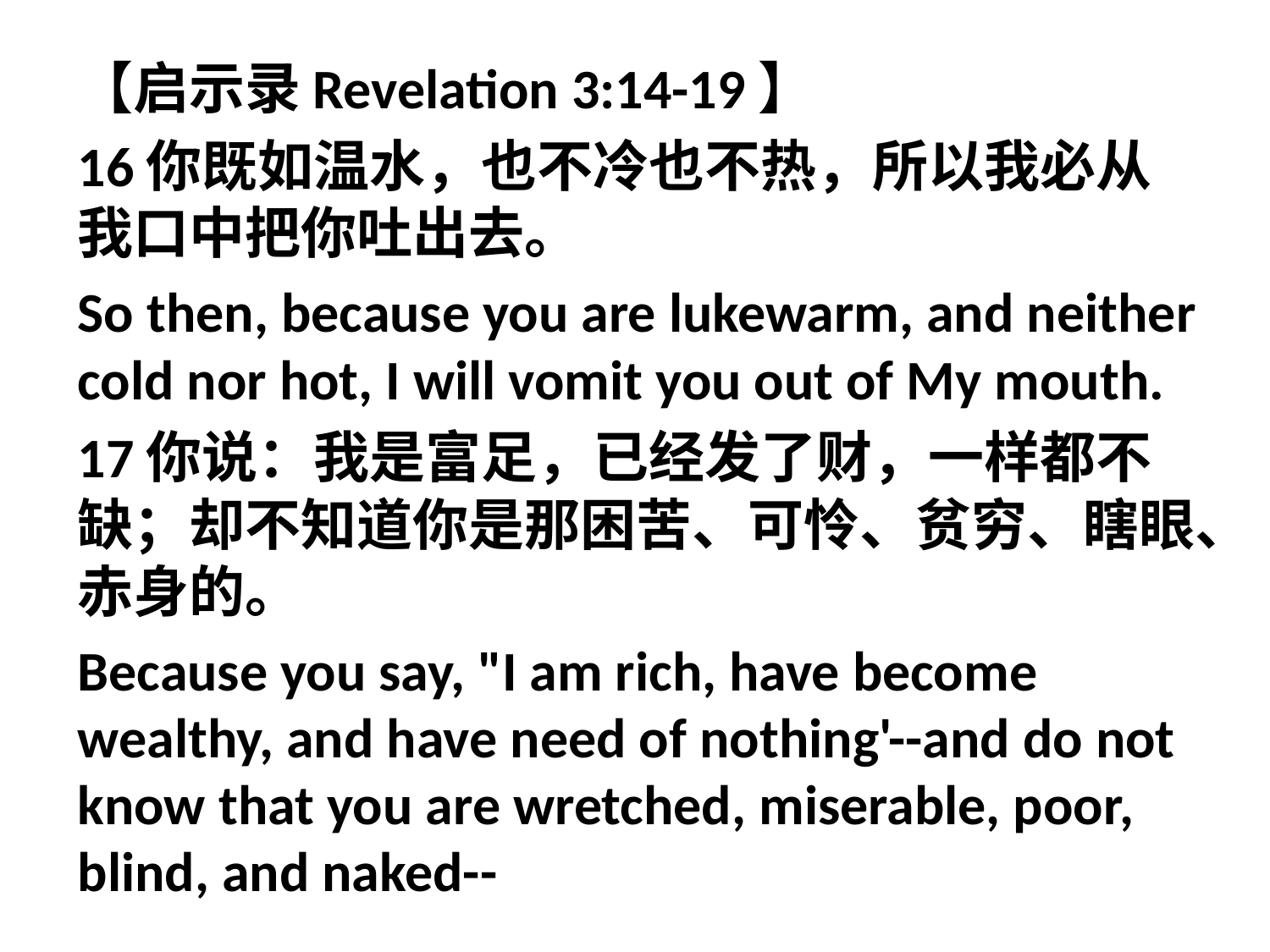

【启示录Revelation 3:14-19】
16你既如温水，也不冷也不热，所以我必从我口中把你吐出去。
So then, because you are lukewarm, and neither cold nor hot, I will vomit you out of My mouth.
17你说：我是富足，已经发了财，一样都不缺；却不知道你是那困苦、可怜、贫穷、瞎眼、赤身的。
Because you say, "I am rich, have become wealthy, and have need of nothing'--and do not know that you are wretched, miserable, poor, blind, and naked--